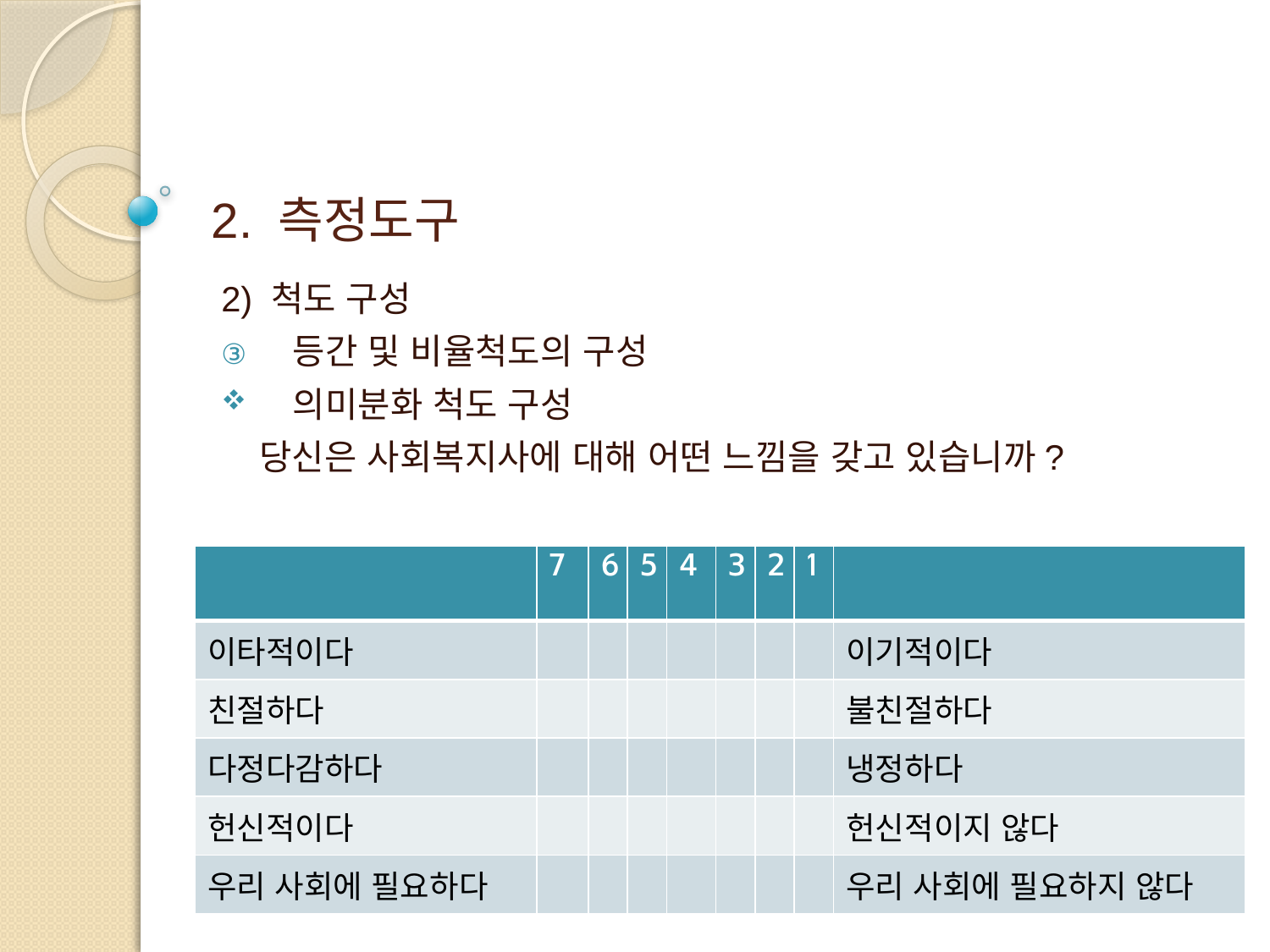

# 2. 측정도구
2) 척도 구성
등간 및 비율척도의 구성
의미분화 척도 구성
   당신은 사회복지사에 대해 어떤 느낌을 갖고 있습니까?

|  | 7 | 6 | 5 | 4 | 3 | 2 | 1 |  |
| --- | --- | --- | --- | --- | --- | --- | --- | --- |
| 이타적이다 |  |  |  |  |  |  |  | 이기적이다 |
| 친절하다 |  |  |  |  |  |  |  | 불친절하다 |
| 다정다감하다 |  |  |  |  |  |  |  | 냉정하다 |
| 헌신적이다 |  |  |  |  |  |  |  | 헌신적이지 않다 |
| 우리 사회에 필요하다 |  |  |  |  |  |  |  | 우리 사회에 필요하지 않다 |